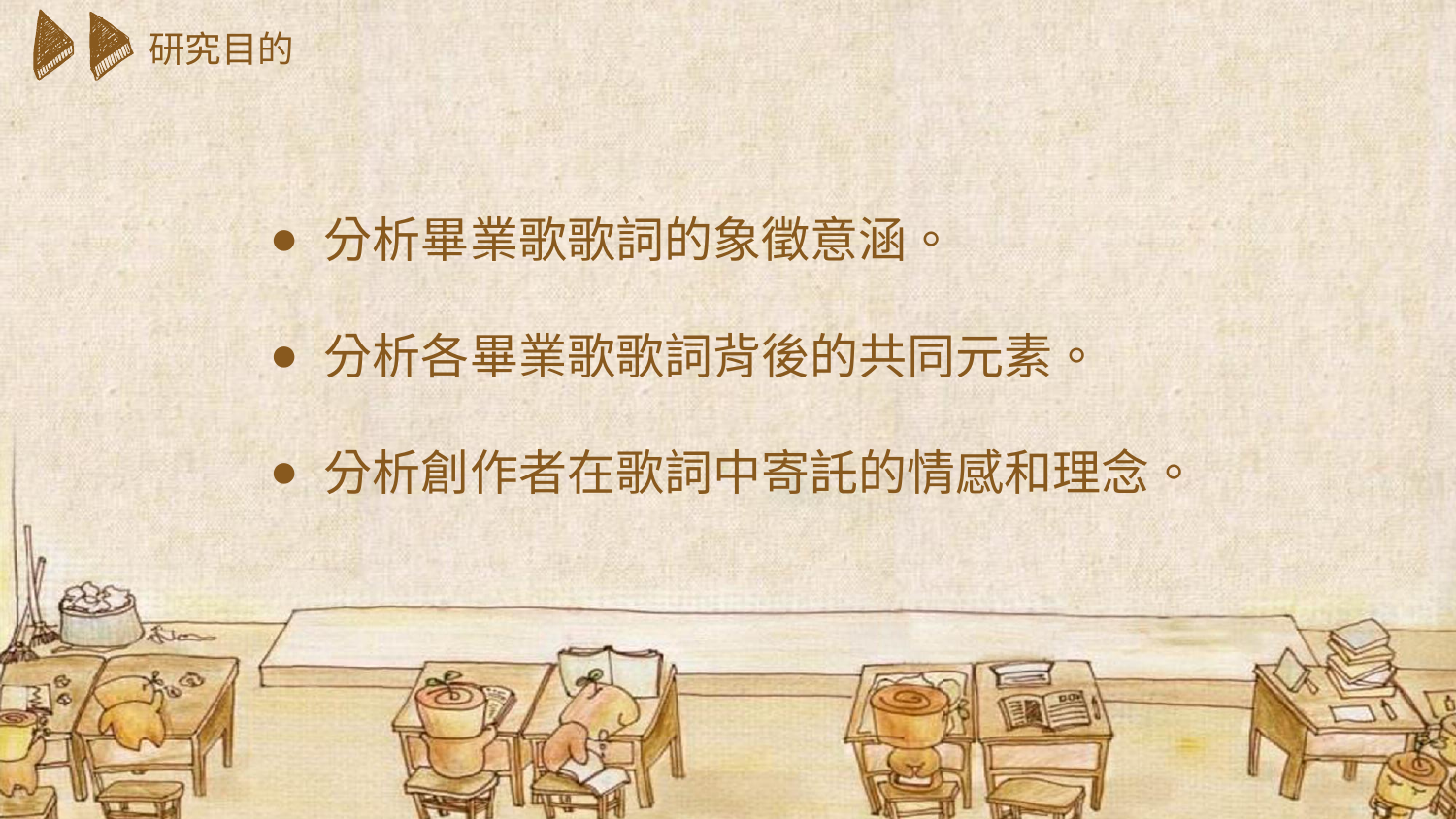

研究目的
分析畢業歌歌詞的象徵意涵。

分析各畢業歌歌詞背後的共同元素。

分析創作者在歌詞中寄託的情感和理念。